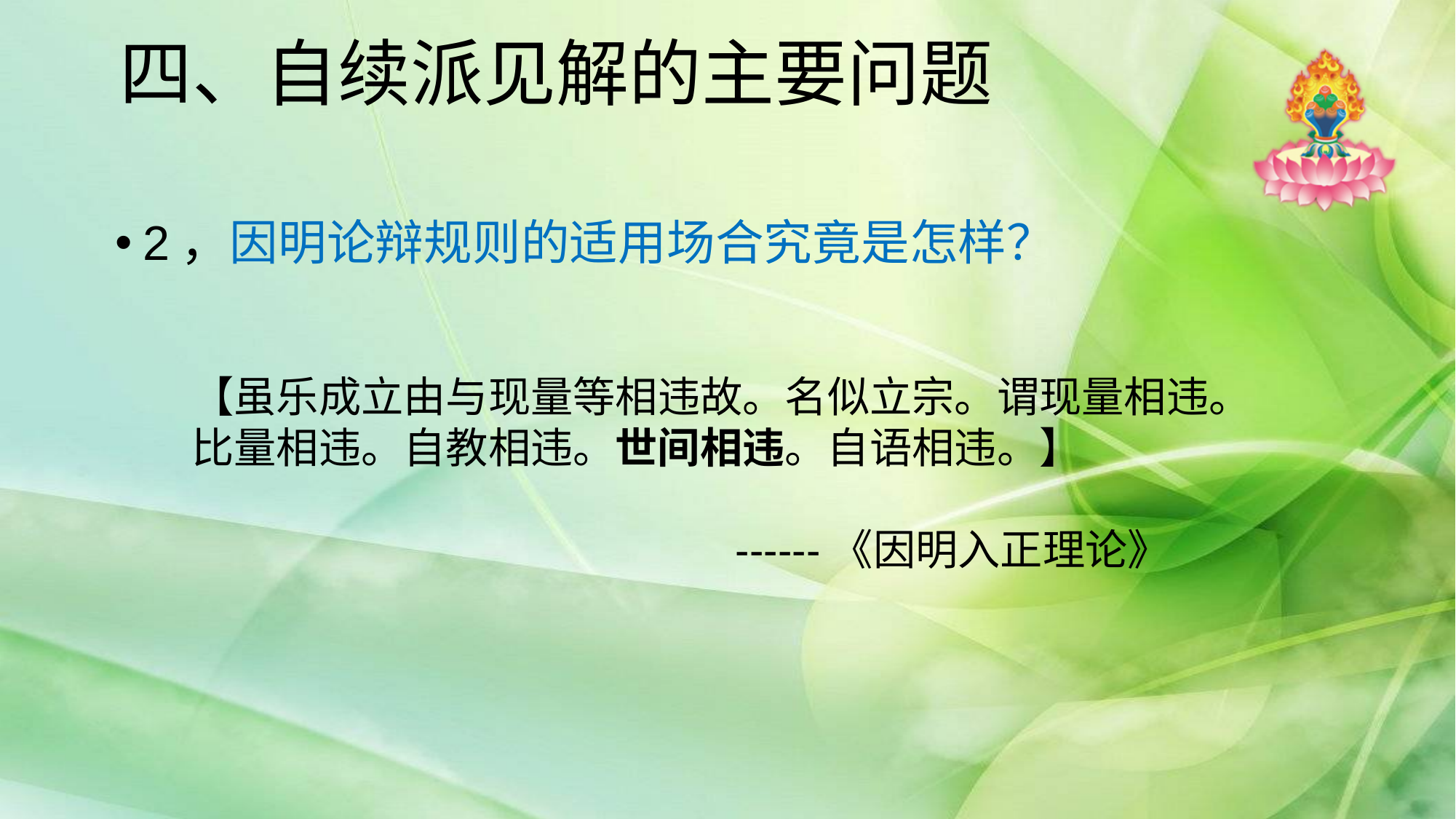

# 四、自续派见解的主要问题
2，因明论辩规则的适用场合究竟是怎样？
【虽乐成立由与现量等相违故。名似立宗。谓现量相违。比量相违。自教相违。世间相违。自语相违。】

                                              ------《因明入正理论》